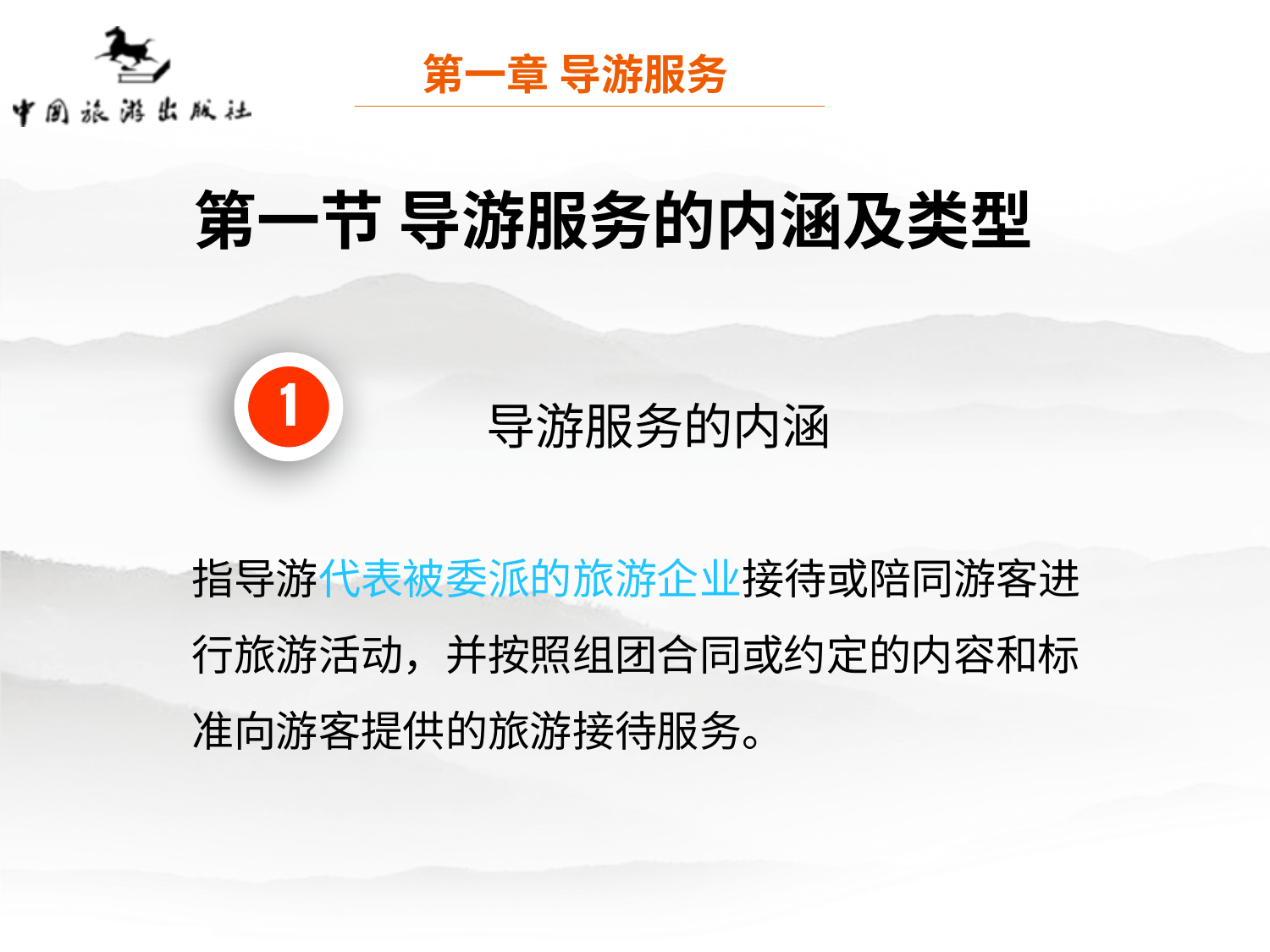

第一章 导游服务
第一节 导游服务的内涵及类型
1
导游服务的内涵
指导游代表被委派的旅游企业接待或陪同游客进行旅游活动，并按照组团合同或约定的内容和标准向游客提供的旅游接待服务。